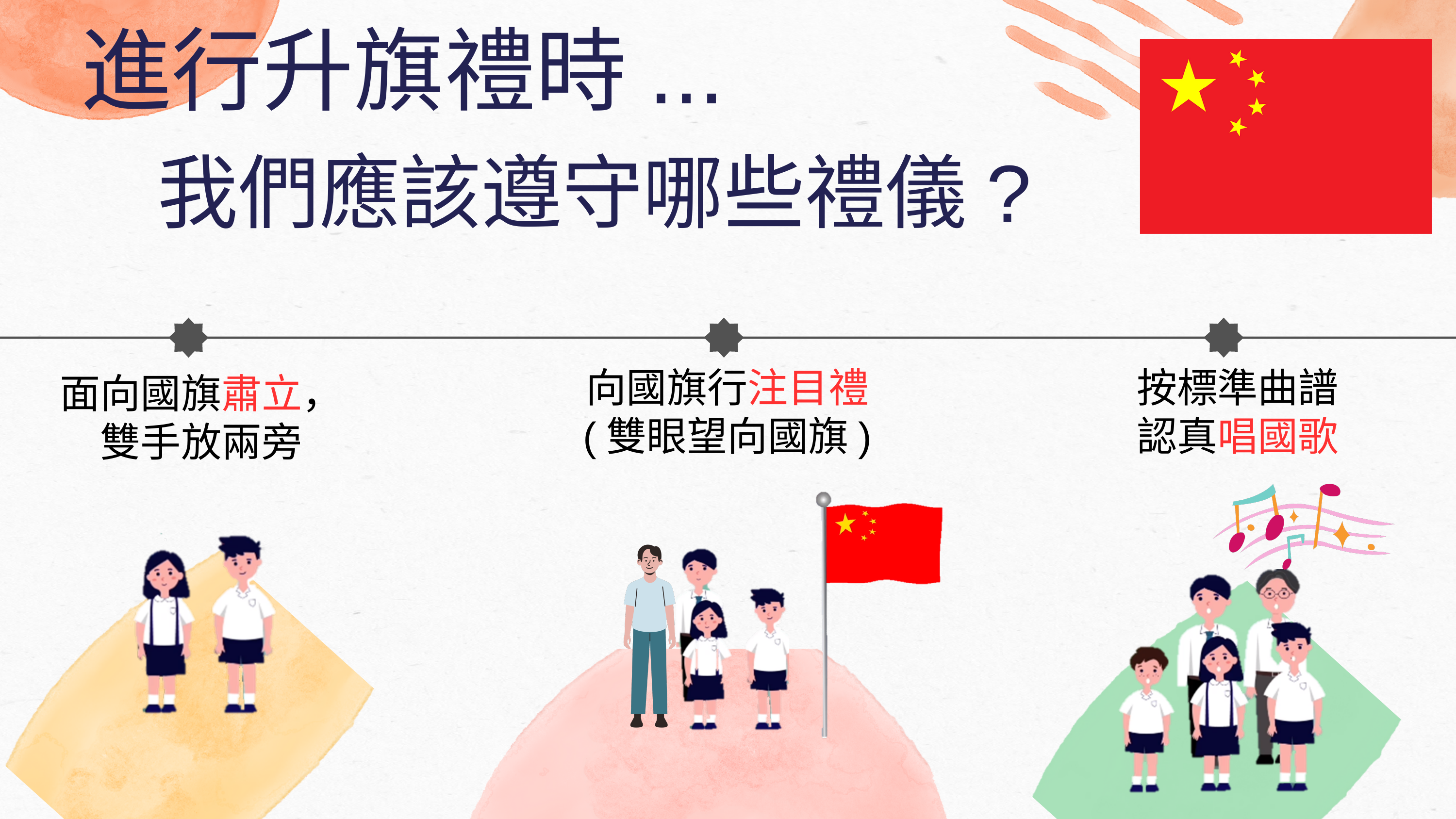

進行升旗禮時...

我們應該遵守哪些禮儀?

向國旗行注目禮
(雙眼望向國旗)
按標準曲譜
認真唱國歌
面向國旗肅立，
雙手放兩旁